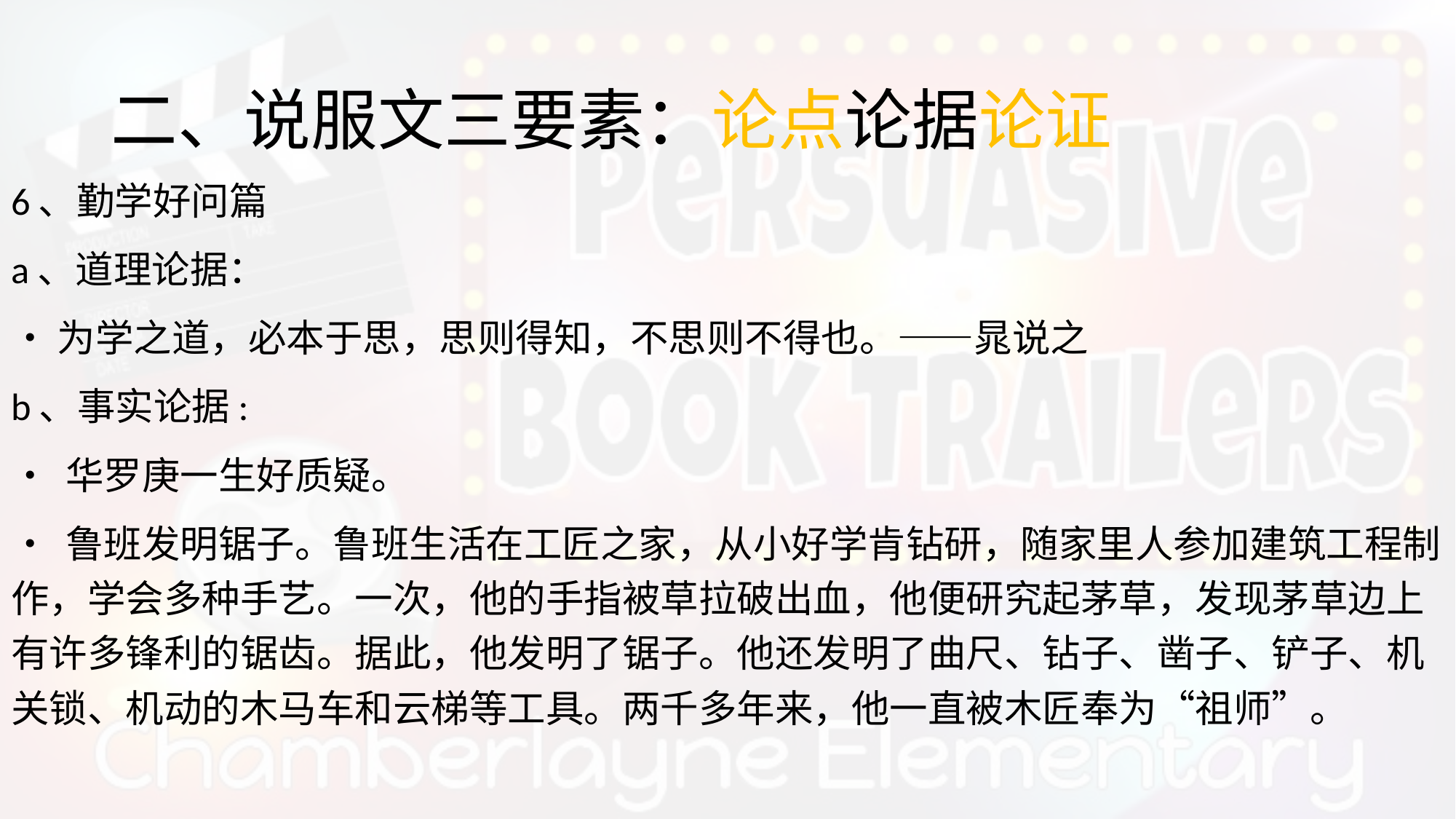

# 二、说服文三要素：论点论据论证

6、勤学好问篇
a、道理论据：
•为学之道，必本于思，思则得知，不思则不得也。——晁说之
b、事实论据:
• 华罗庚一生好质疑。
• 鲁班发明锯子。鲁班生活在工匠之家，从小好学肯钻研，随家里人参加建筑工程制作，学会多种手艺。一次，他的手指被草拉破出血，他便研究起茅草，发现茅草边上有许多锋利的锯齿。据此，他发明了锯子。他还发明了曲尺、钻子、凿子、铲子、机关锁、机动的木马车和云梯等工具。两千多年来，他一直被木匠奉为“祖师”。